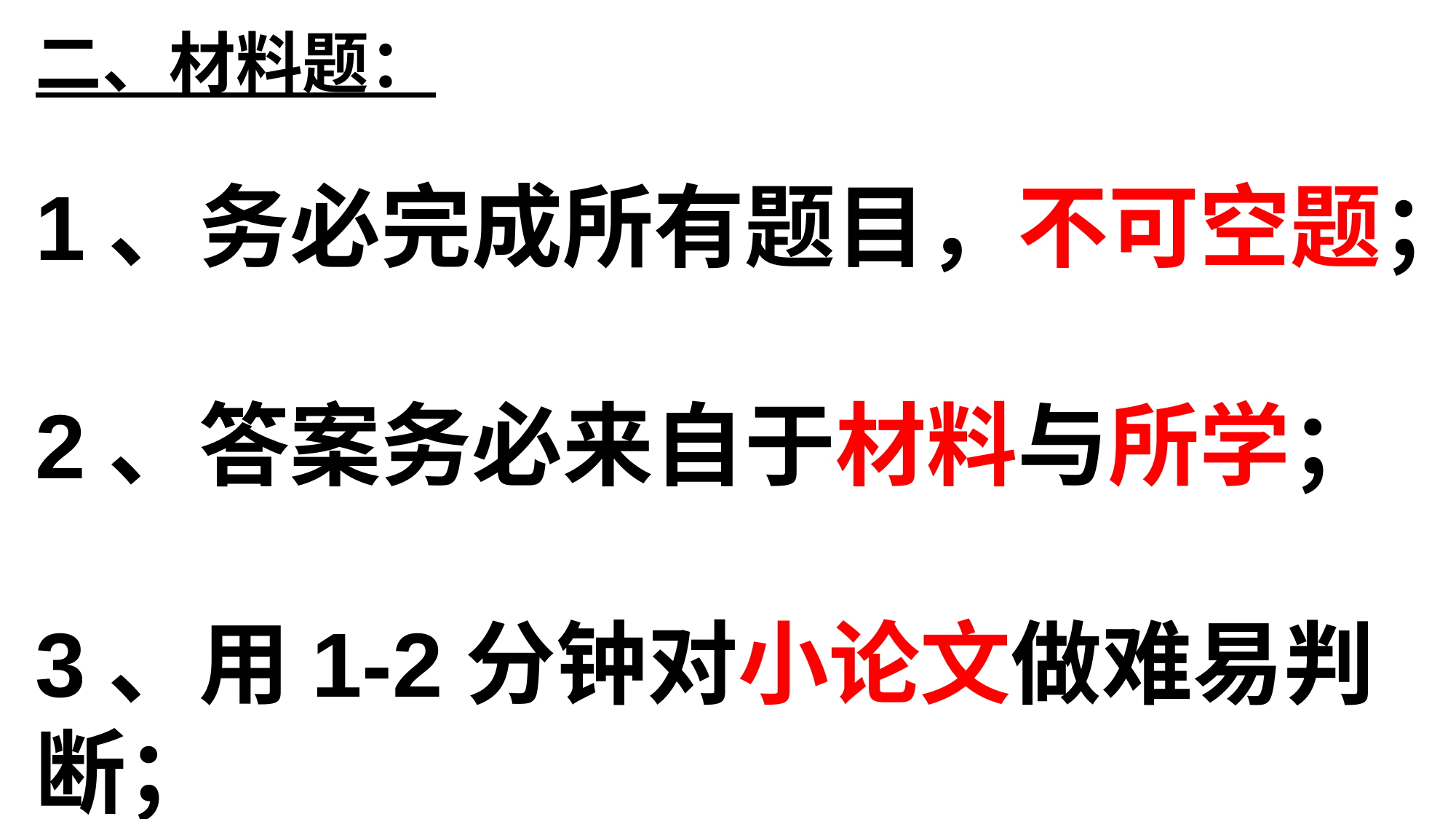

二、材料题：
1、务必完成所有题目，不可空题；

2、答案务必来自于材料与所学；

3、用1-2分钟对小论文做难易判断；